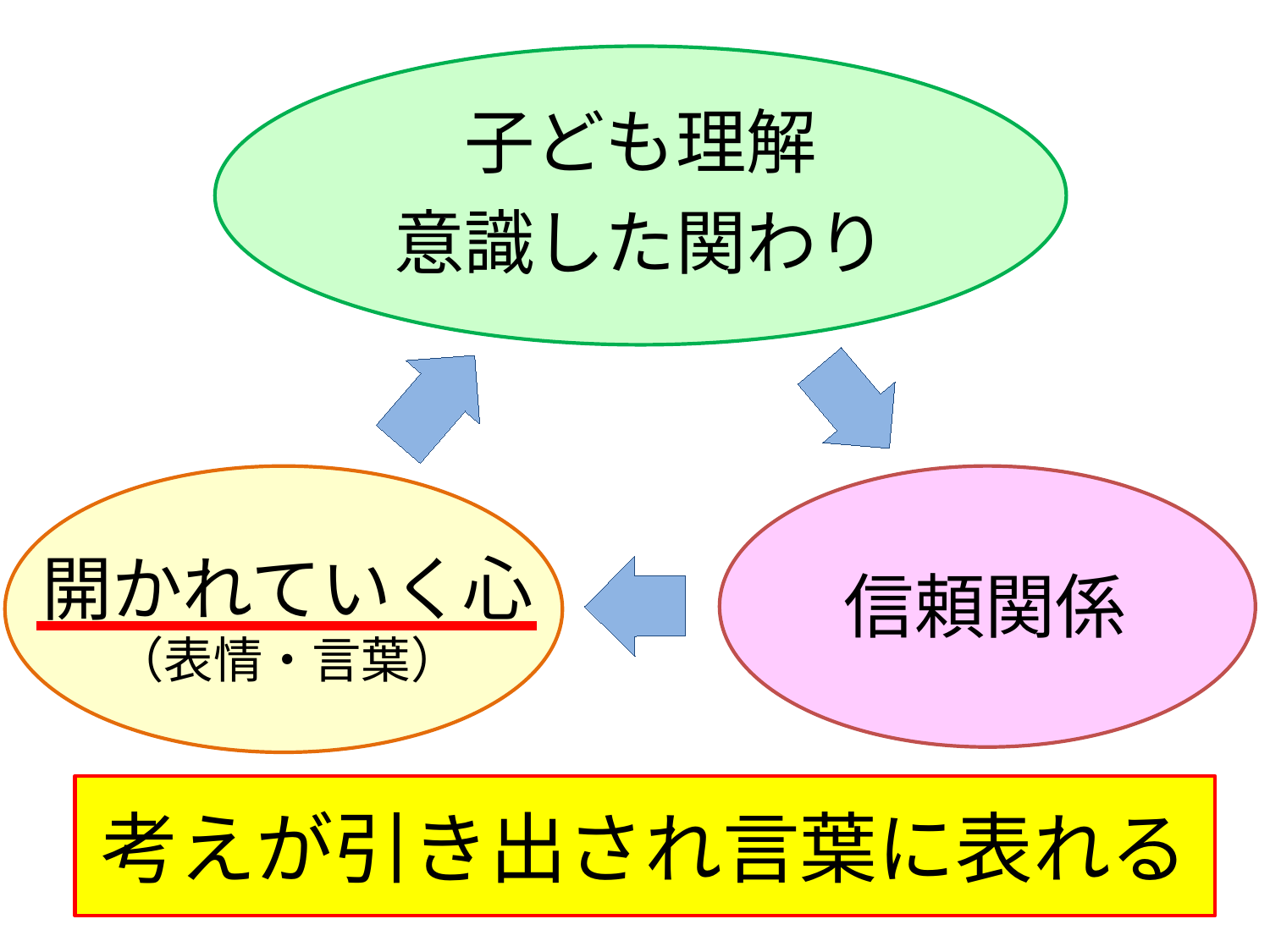

子ども理解
意識した関わり

開かれていく心
（表情・言葉）
信頼関係
考えが引き出され言葉に表れる